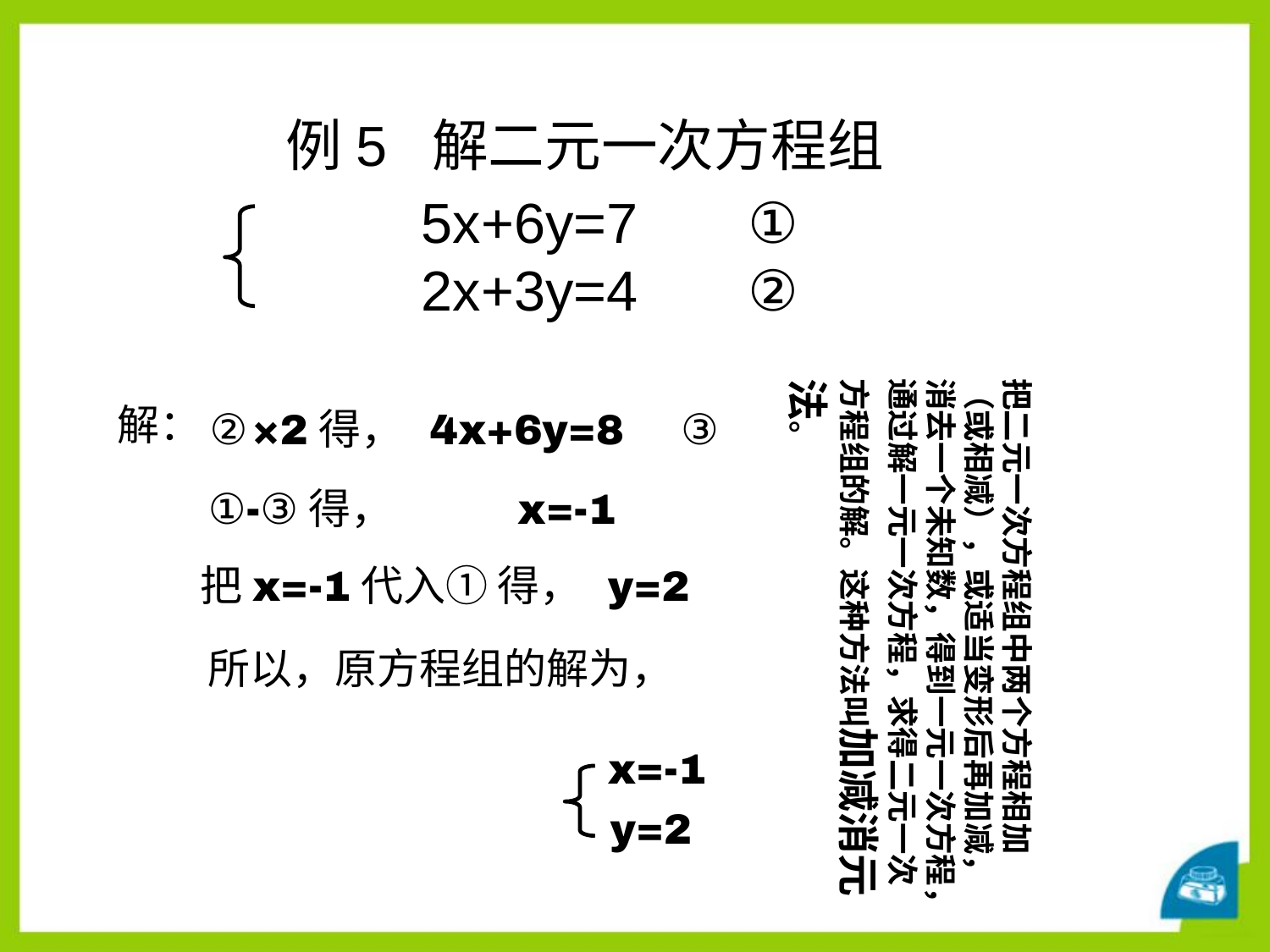

# 例5  解二元一次方程组
5x+6y=7       ①
2x+3y=4       ②

把二元一次方程组中两个方程相加（或相减），或适当变形后再加减，消去一个未知数，得到一元一次方程，通过解一元一次方程，求得二元一次方程组的解。这种方法叫加减消元法。
解：
4x+6y=8    ③
②×2得，
①-③得，
x=-1
把x=-1代入① 得，
y=2
所以，原方程组的解为，
x=-1

y=2